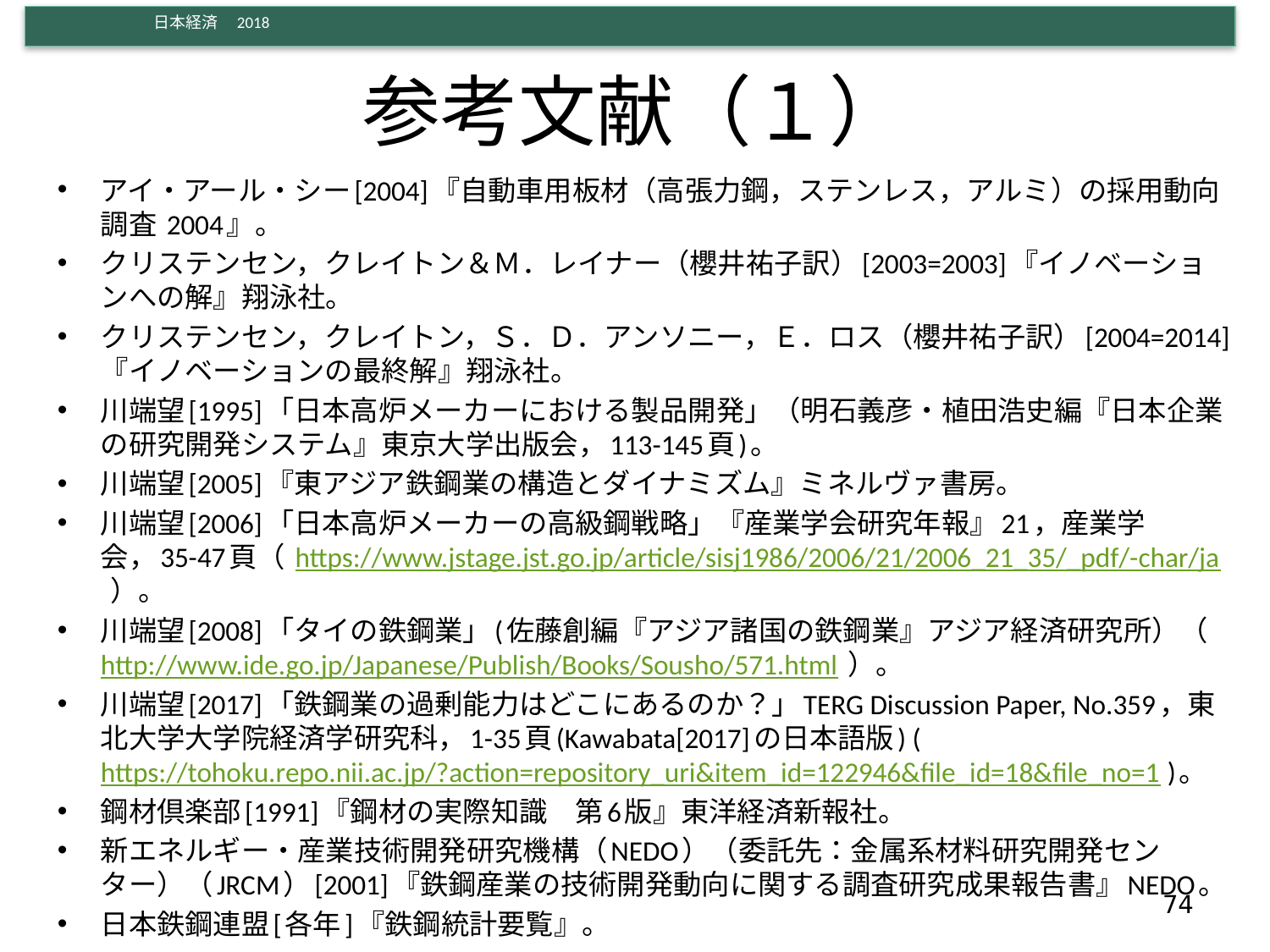

# 参考文献（１）
アイ・アール・シー[2004]『自動車用板材（高張力鋼，ステンレス，アルミ）の採用動向調査 2004』。
クリステンセン，クレイトン＆Ｍ．レイナー（櫻井祐子訳）[2003=2003]『イノベーションへの解』翔泳社。
クリステンセン，クレイトン，Ｓ．Ｄ．アンソニー，Ｅ．ロス（櫻井祐子訳）[2004=2014]『イノベーションの最終解』翔泳社。
川端望[1995]「日本高炉メーカーにおける製品開発」（明石義彦・植田浩史編『日本企業の研究開発システム』東京大学出版会，113-145頁)。
川端望[2005]『東アジア鉄鋼業の構造とダイナミズム』ミネルヴァ書房。
川端望[2006]「日本高炉メーカーの高級鋼戦略」『産業学会研究年報』21，産業学会，35-47頁（ https://www.jstage.jst.go.jp/article/sisj1986/2006/21/2006_21_35/_pdf/-char/ja ）。
川端望[2008]「タイの鉄鋼業」(佐藤創編『アジア諸国の鉄鋼業』アジア経済研究所）（ http://www.ide.go.jp/Japanese/Publish/Books/Sousho/571.html ）。
川端望[2017]「鉄鋼業の過剰能力はどこにあるのか？」TERG Discussion Paper, No.359，東北大学大学院経済学研究科，1-35頁(Kawabata[2017]の日本語版) (https://tohoku.repo.nii.ac.jp/?action=repository_uri&item_id=122946&file_id=18&file_no=1 )。
鋼材倶楽部[1991]『鋼材の実際知識　第6版』東洋経済新報社。
新エネルギー・産業技術開発研究機構（NEDO）（委託先：金属系材料研究開発センター）（JRCM）[2001]『鉄鋼産業の技術開発動向に関する調査研究成果報告書』NEDO。
日本鉄鋼連盟[各年]『鉄鋼統計要覧』。
74